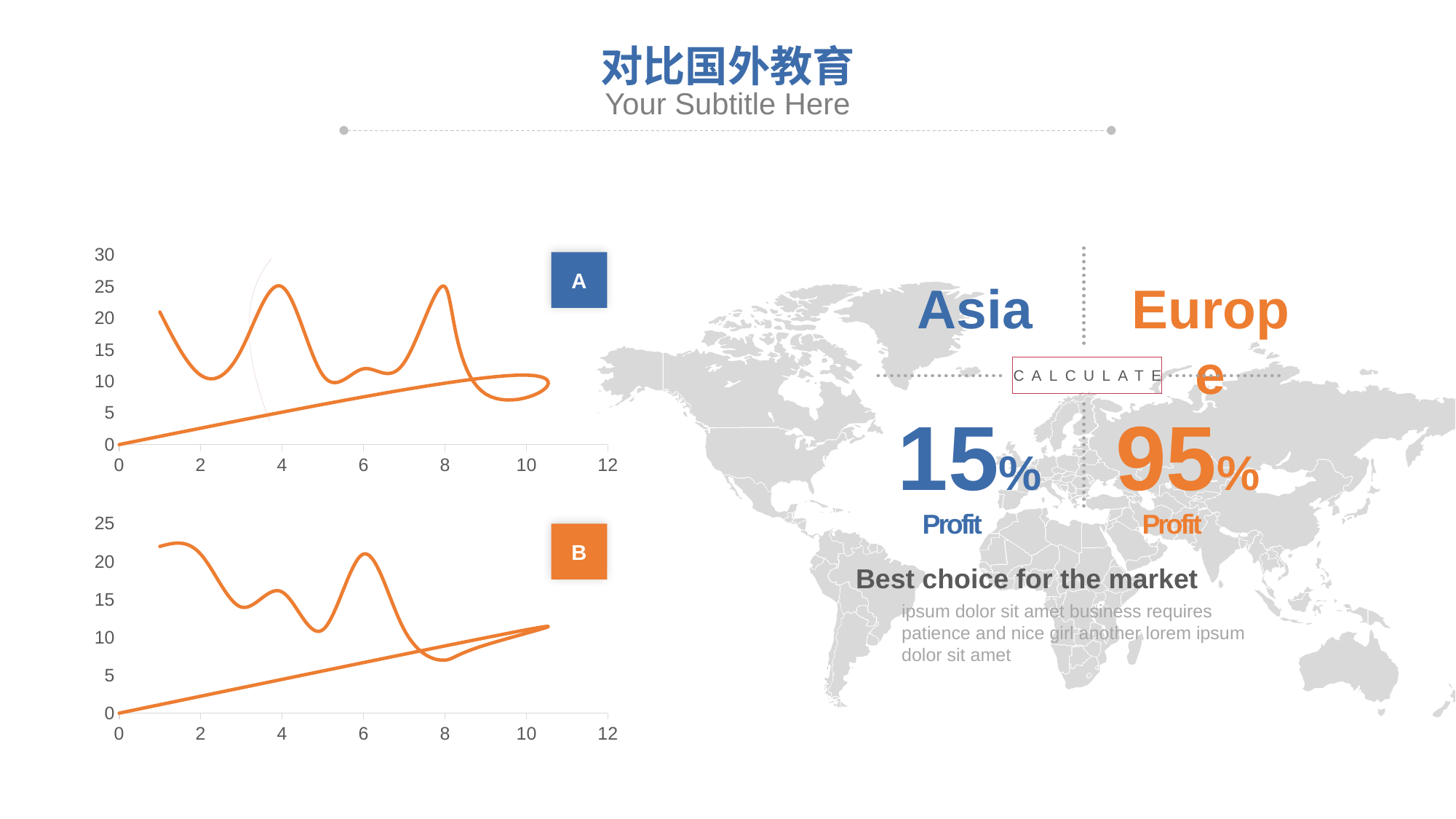

对比国外教育
Your Subtitle Here

### Chart

| Category | Series 1 |
|---|---|
CALCULATE
A

Asia
Europe

15%
Profit
95%
Profit

### Chart

| Category | Series 1 |
|---|---|
B
Best choice for the market

ipsum dolor sit amet business requires patience and nice girl another lorem ipsum dolor sit amet